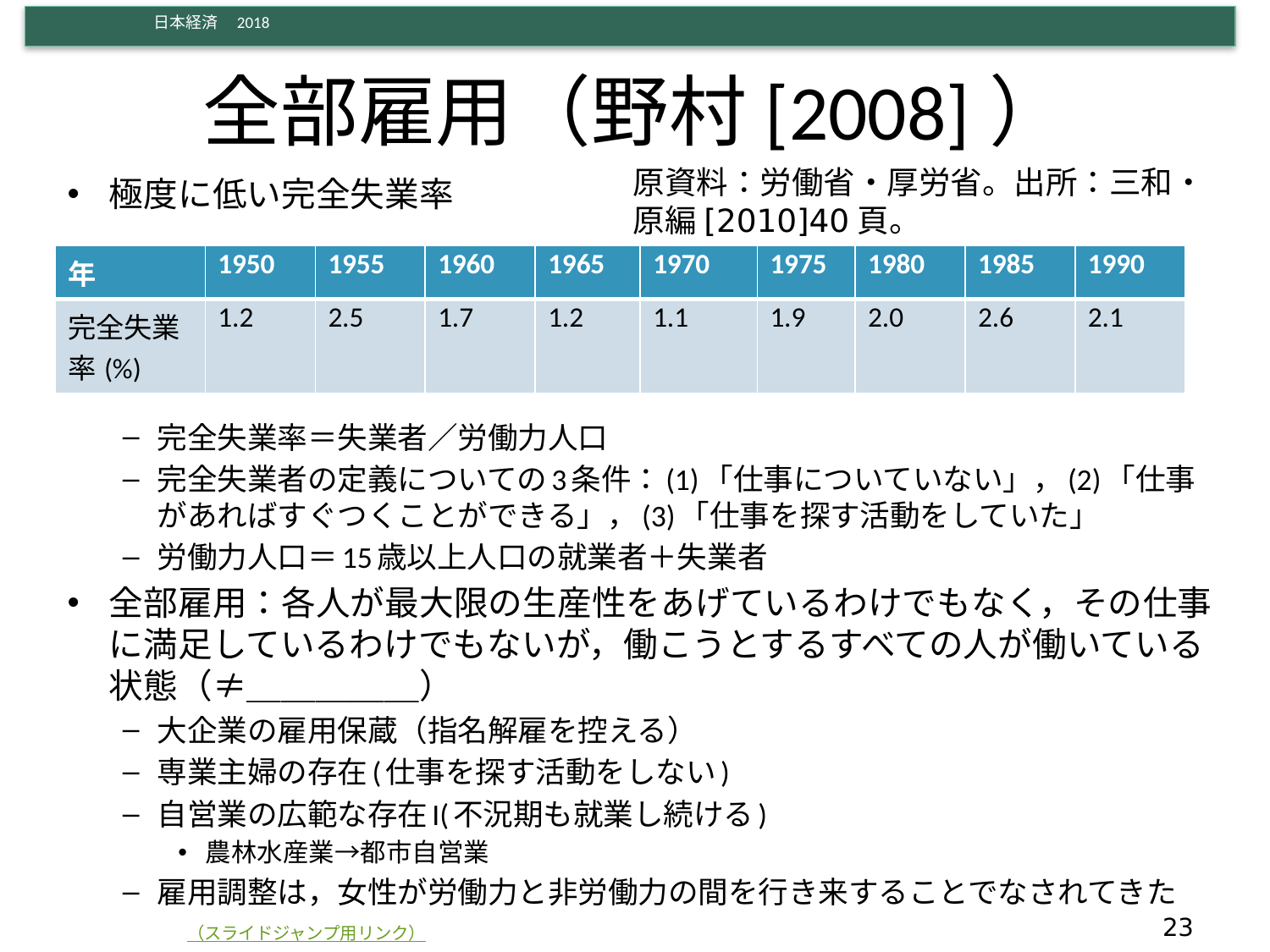

# 全部雇用（野村[2008]）
原資料：労働省・厚労省。出所：三和・原編[2010]40頁。
極度に低い完全失業率

完全失業率＝失業者／労働力人口
完全失業者の定義についての3条件：(1)「仕事についていない」，(2)「仕事があればすぐつくことができる」，(3)「仕事を探す活動をしていた」
労働力人口＝15歳以上人口の就業者＋失業者
全部雇用：各人が最大限の生産性をあげているわけでもなく，その仕事に満足しているわけでもないが，働こうとするすべての人が働いている状態（≠＿＿＿＿＿）
大企業の雇用保蔵（指名解雇を控える）
専業主婦の存在(仕事を探す活動をしない)
自営業の広範な存在I(不況期も就業し続ける)
農林水産業→都市自営業
雇用調整は，女性が労働力と非労働力の間を行き来することでなされてきた　　（スライドジャンプ用リンク）
| 年 | 1950 | 1955 | 1960 | 1965 | 1970 | 1975 | 1980 | 1985 | 1990 |
| --- | --- | --- | --- | --- | --- | --- | --- | --- | --- |
| 完全失業率(%) | 1.2 | 2.5 | 1.7 | 1.2 | 1.1 | 1.9 | 2.0 | 2.6 | 2.1 |
23